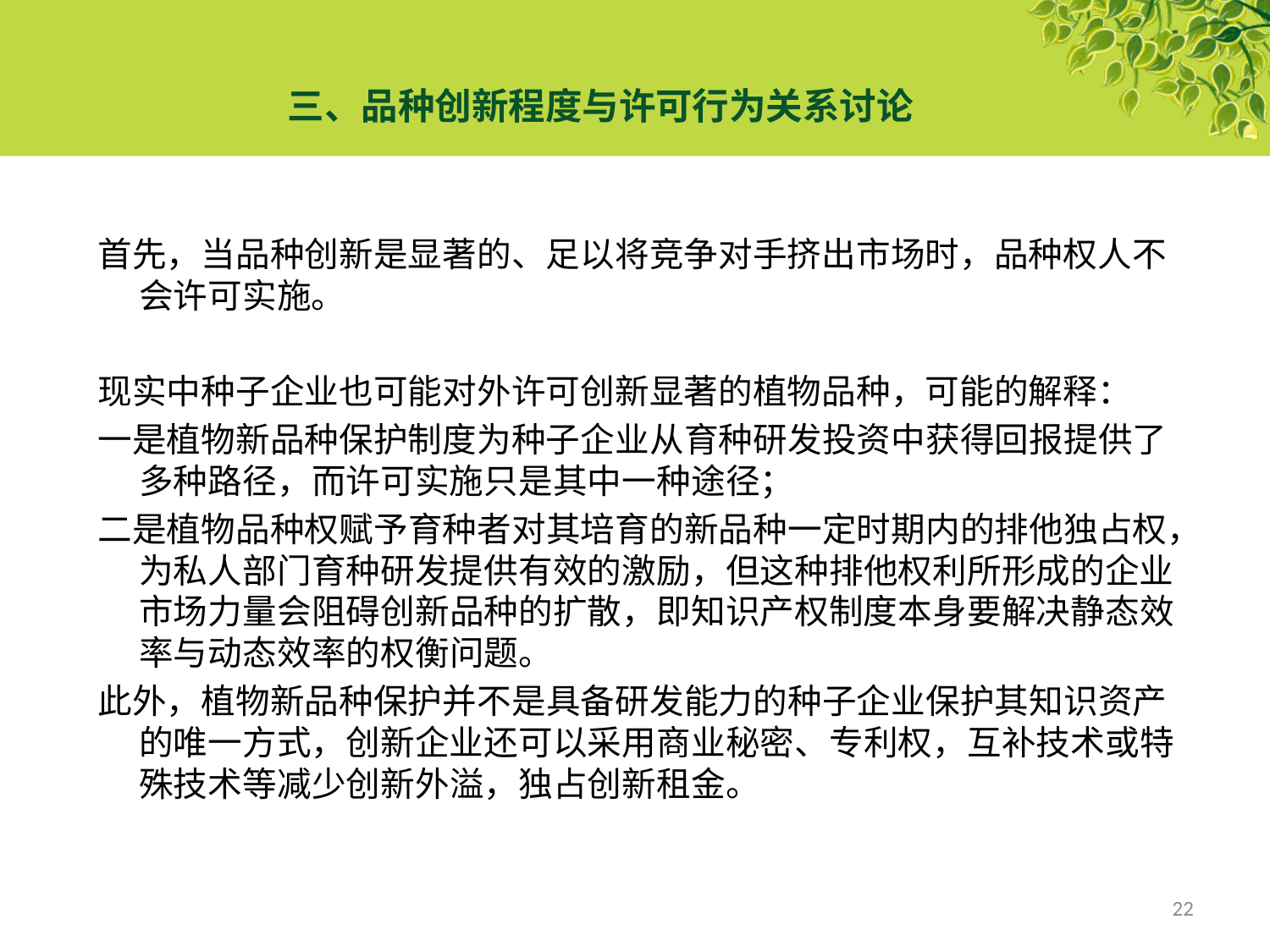

# 三、品种创新程度与许可行为关系讨论
首先，当品种创新是显著的、足以将竞争对手挤出市场时，品种权人不会许可实施。

现实中种子企业也可能对外许可创新显著的植物品种，可能的解释：
一是植物新品种保护制度为种子企业从育种研发投资中获得回报提供了多种路径，而许可实施只是其中一种途径；
二是植物品种权赋予育种者对其培育的新品种一定时期内的排他独占权，为私人部门育种研发提供有效的激励，但这种排他权利所形成的企业市场力量会阻碍创新品种的扩散，即知识产权制度本身要解决静态效率与动态效率的权衡问题。
此外，植物新品种保护并不是具备研发能力的种子企业保护其知识资产的唯一方式，创新企业还可以采用商业秘密、专利权，互补技术或特殊技术等减少创新外溢，独占创新租金。
22